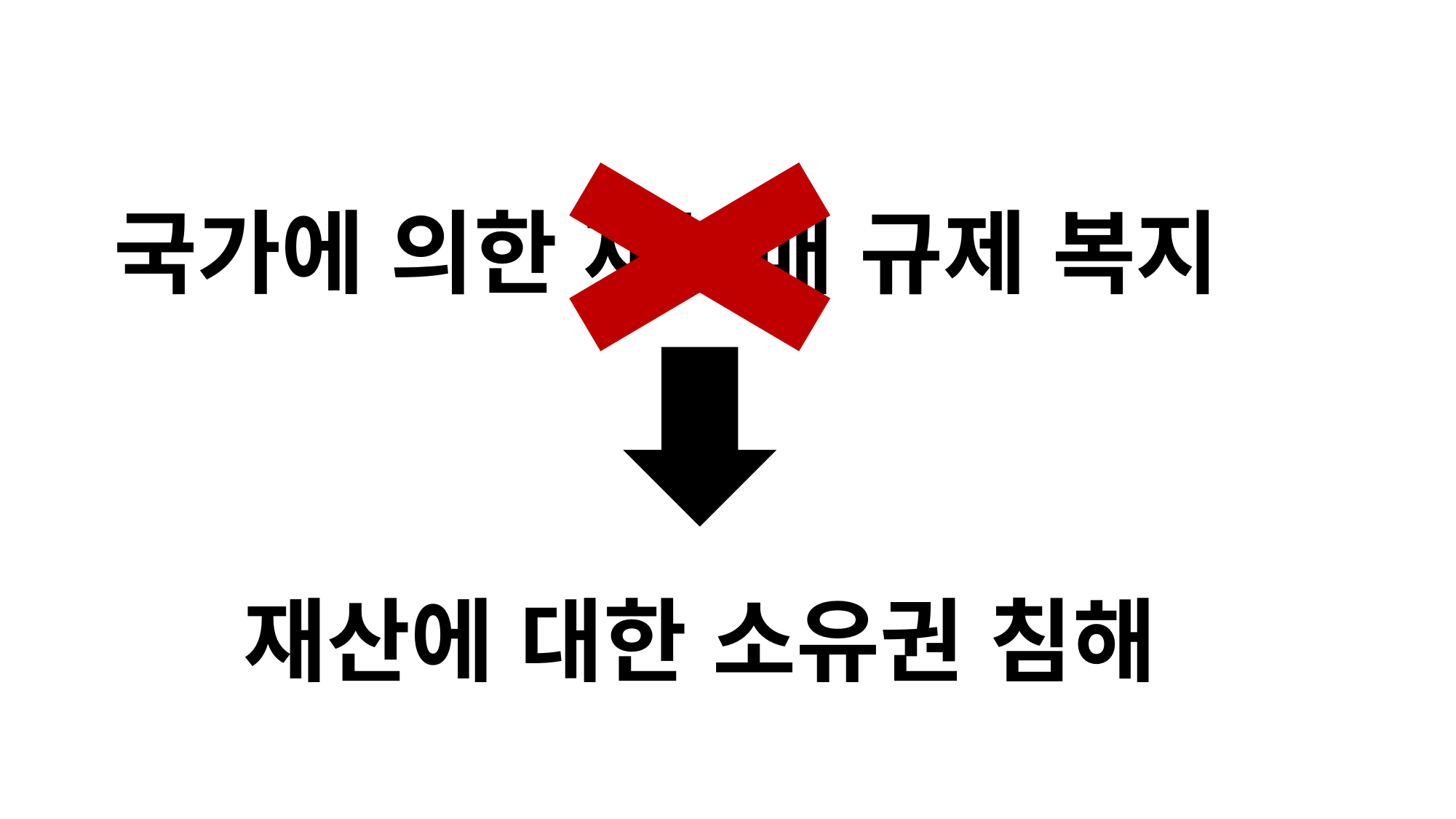

# 국가에 의한 재분배 규제 복지

재산에 대한 소유권 침해